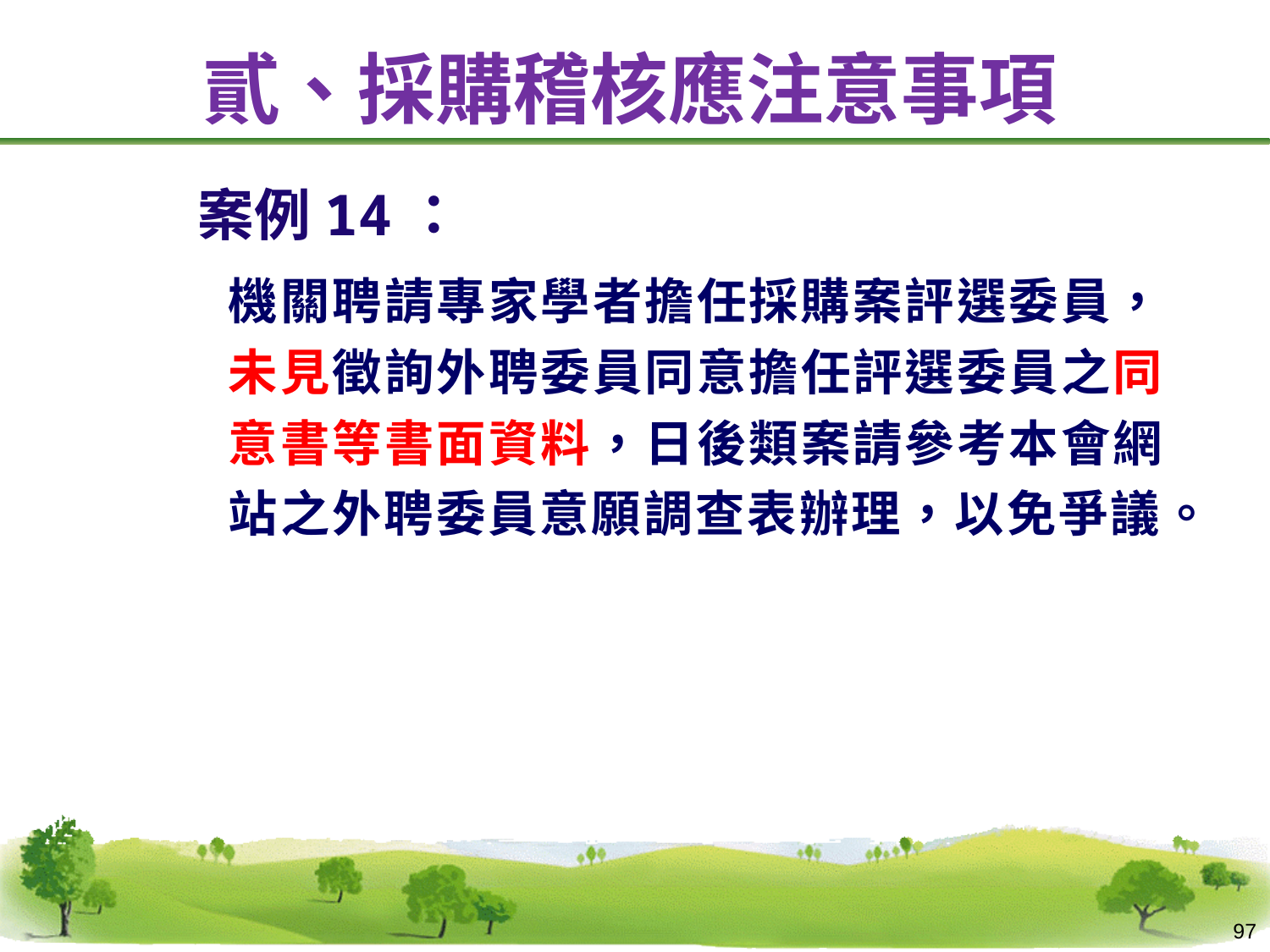

# 貳、採購稽核應注意事項
　案例14：
機關聘請專家學者擔任採購案評選委員，未見徵詢外聘委員同意擔任評選委員之同意書等書面資料，日後類案請參考本會網站之外聘委員意願調查表辦理，以免爭議。
97